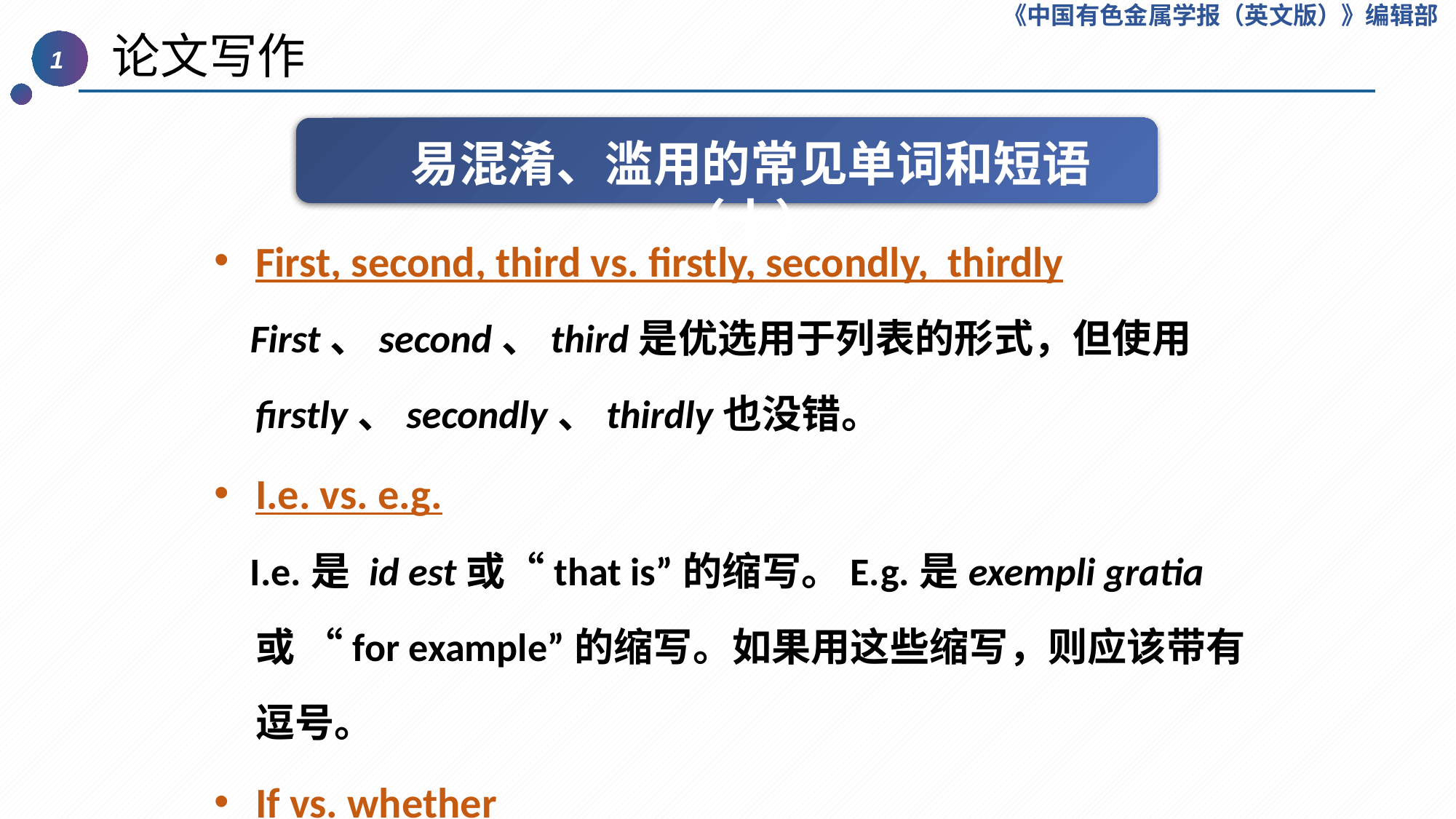

《中国有色金属学报（英文版）》编辑部

      论文写作

1

易混淆、滥用的常见单词和短语（十）
First, second, third vs. firstly, secondly,  thirdly
    First、second、third是优选用于列表的形式，但使用firstly、secondly、thirdly也没错。
I.e. vs. e.g.
    I.e.是 id est或“that is”的缩写。E.g.是exempli gratia或 “for example”的缩写。如果用这些缩写，则应该带有逗号。
If vs. whether
    在科技写作中，用whether更合适。